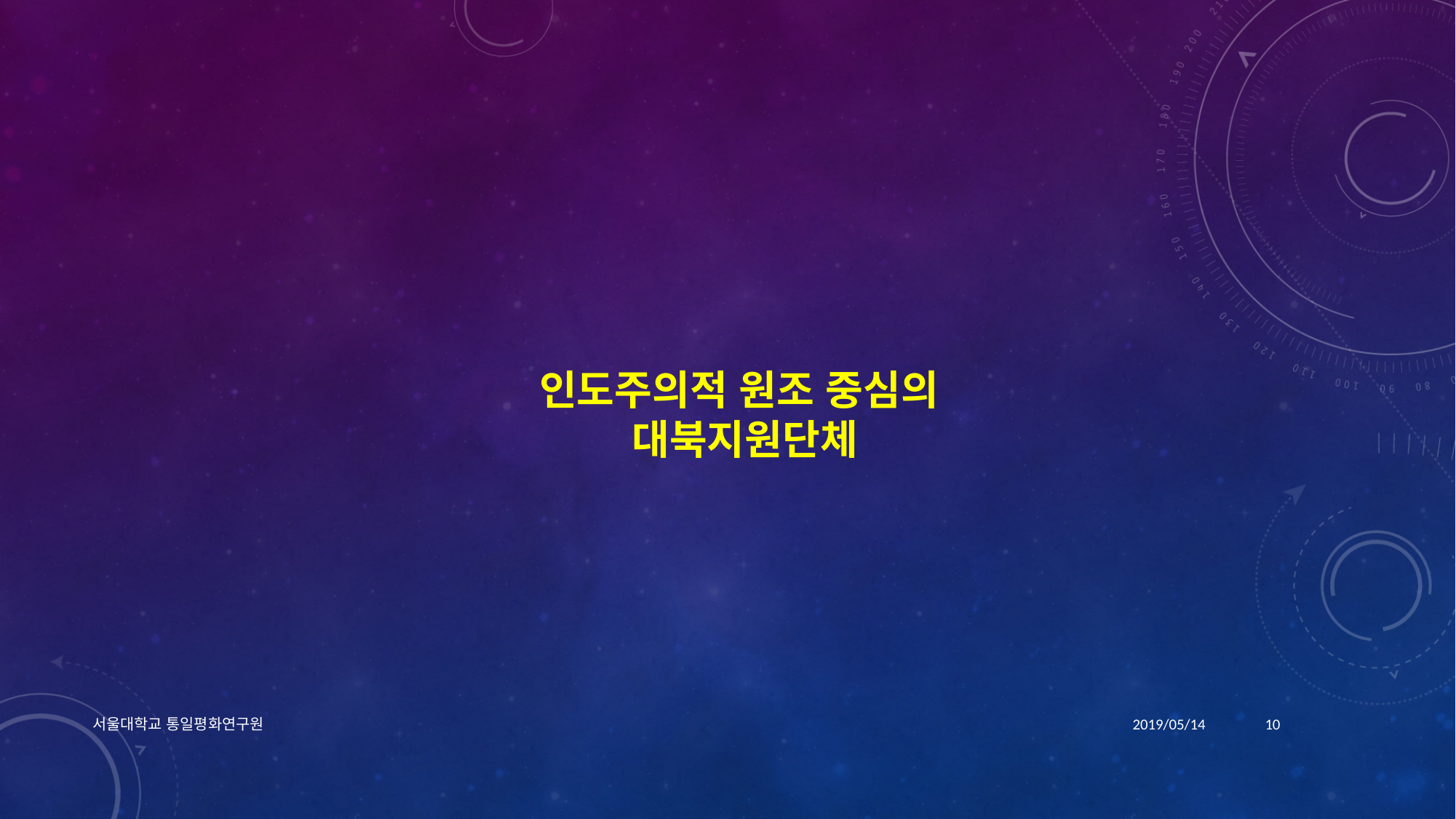

# 인도주의적 원조 중심의 대북지원단체
서울대학교 통일평화연구원
2019/05/14
10